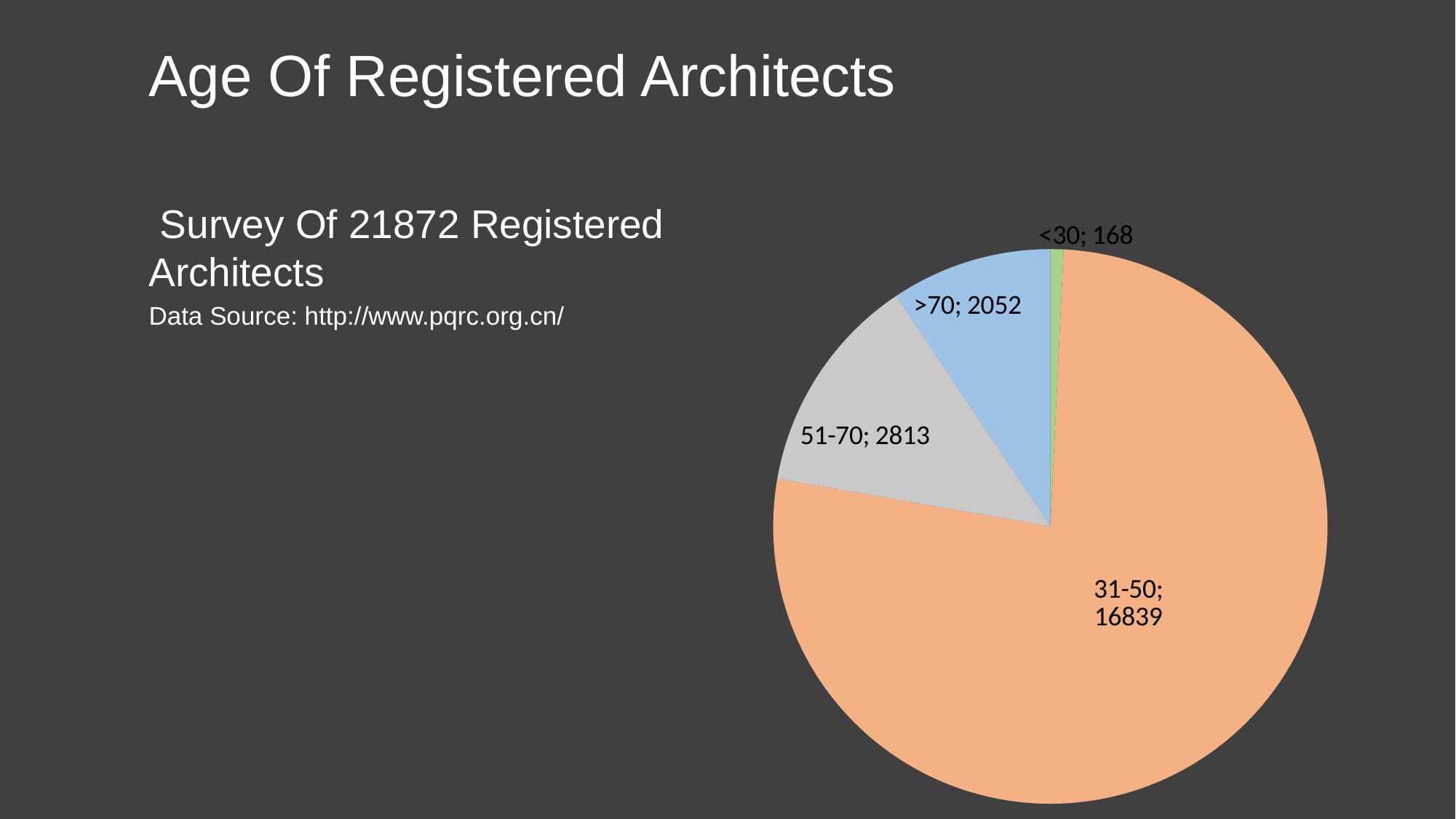

Age Of Registered Architects
 Survey Of 21872 Registered Architects
Data Source: http://www.pqrc.org.cn/

### Chart

| Category | 列1 |
|---|---|
| <30 | 168.0 |
| 31-50 | 16839.0 |
| 51-70 | 2813.0 |
| >70 | 2052.0 |
24